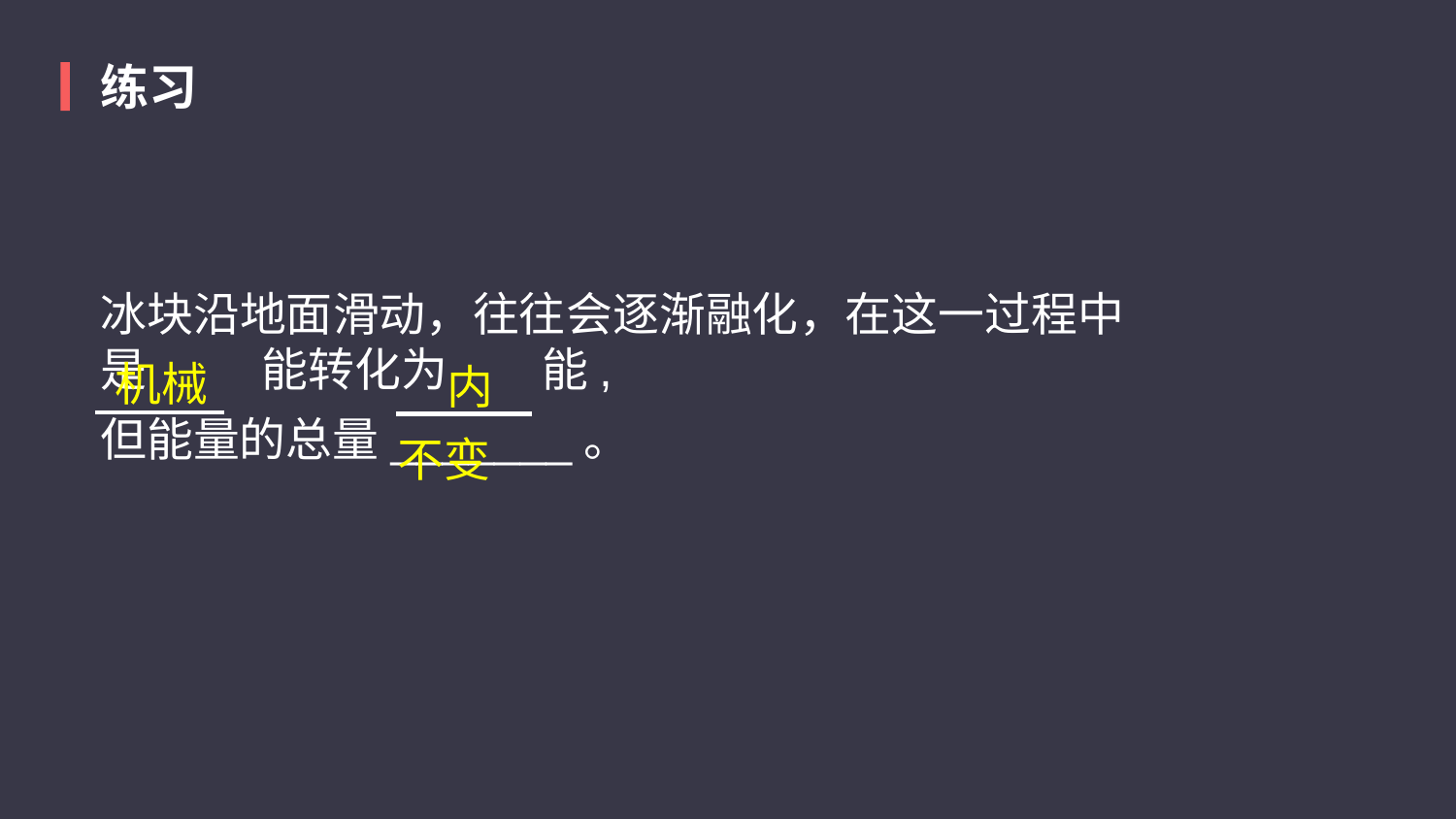

练习

冰块沿地面滑动，往往会逐渐融化，在这一过程中是           能转化为         能,
但能量的总量_______。
机械
内
不变